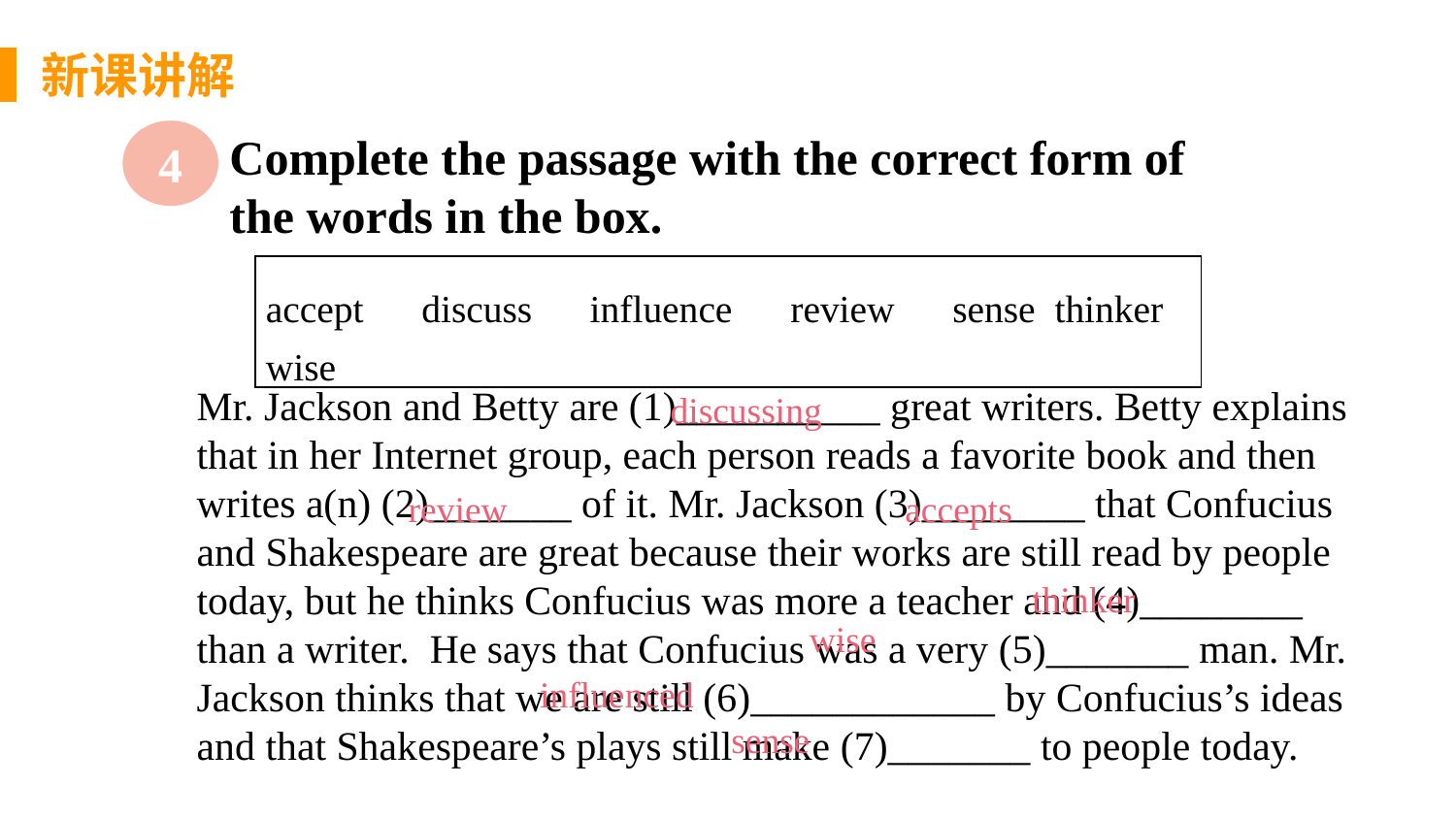

新课讲解

4
Complete the passage with the correct form of the words in the box.
| accept　discuss　influence　review　sense thinker wise |
| --- |
Mr. Jackson and Betty are (1)__________ great writers. Betty explains that in her Internet group, each person reads a favorite book and then writes a(n) (2)_______ of it. Mr. Jackson (3)________ that Confucius and Shakespeare are great because their works are still read by people today, but he thinks Confucius was more a teacher and (4)________ than a writer.  He says that Confucius was a very (5)_______ man. Mr. Jackson thinks that we are still (6)____________ by Confucius’s ideas and that Shakespeare’s plays still make (7)_______ to people today.

discussing
review
accepts
thinker
wise
influenced
sense